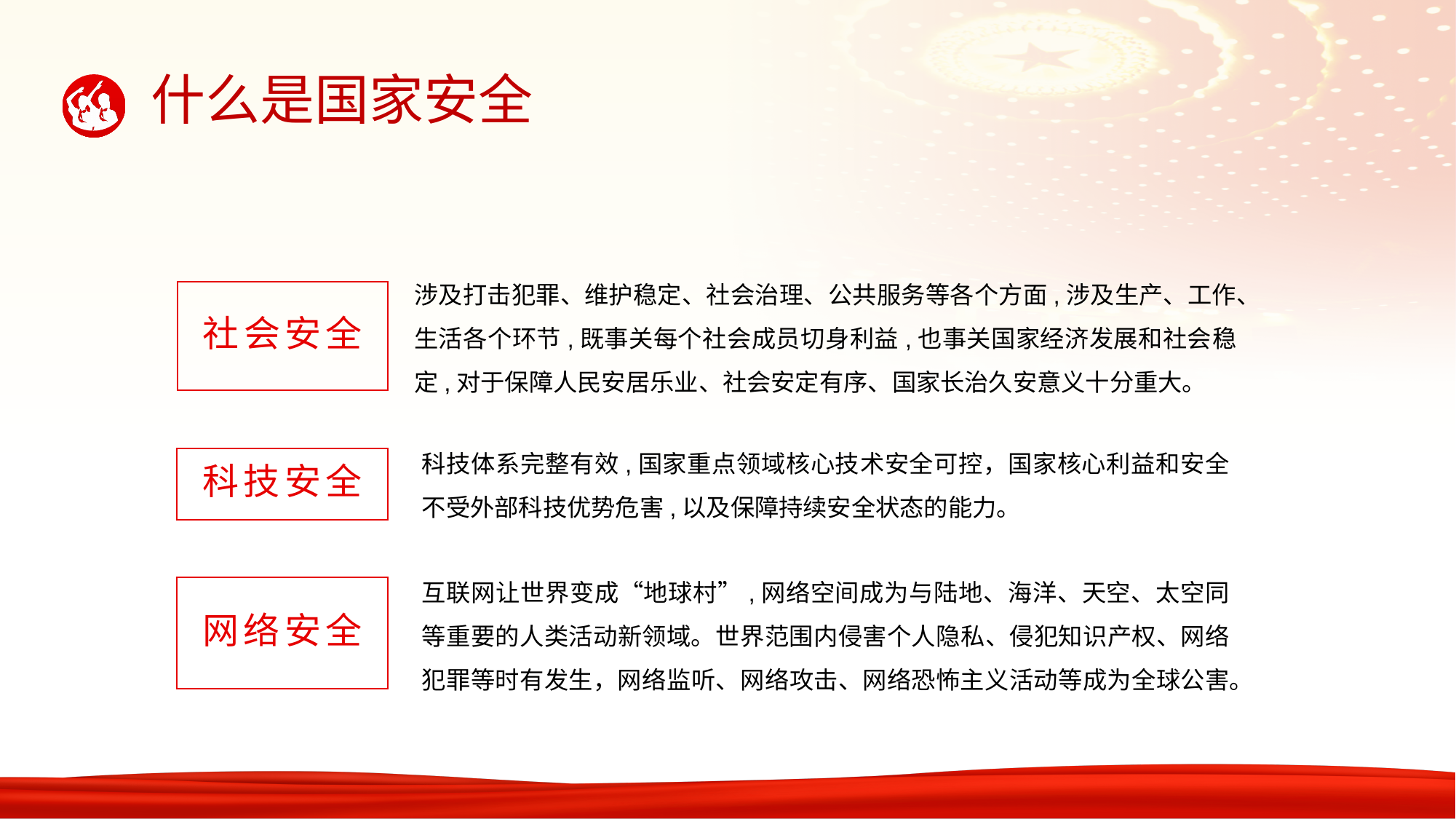

涉及打击犯罪、维护稳定、社会治理、公共服务等各个方面,涉及生产、工作、生活各个环节,既事关每个社会成员切身利益,也事关国家经济发展和社会稳定,对于保障人民安居乐业、社会安定有序、国家长治久安意义十分重大。
社会安全
科技体系完整有效,国家重点领域核心技术安全可控，国家核心利益和安全不受外部科技优势危害,以及保障持续安全状态的能力。
科技安全
互联网让世界变成“地球村”,网络空间成为与陆地、海洋、天空、太空同等重要的人类活动新领域。世界范围内侵害个人隐私、侵犯知识产权、网络犯罪等时有发生，网络监听、网络攻击、网络恐怖主义活动等成为全球公害。
网络安全